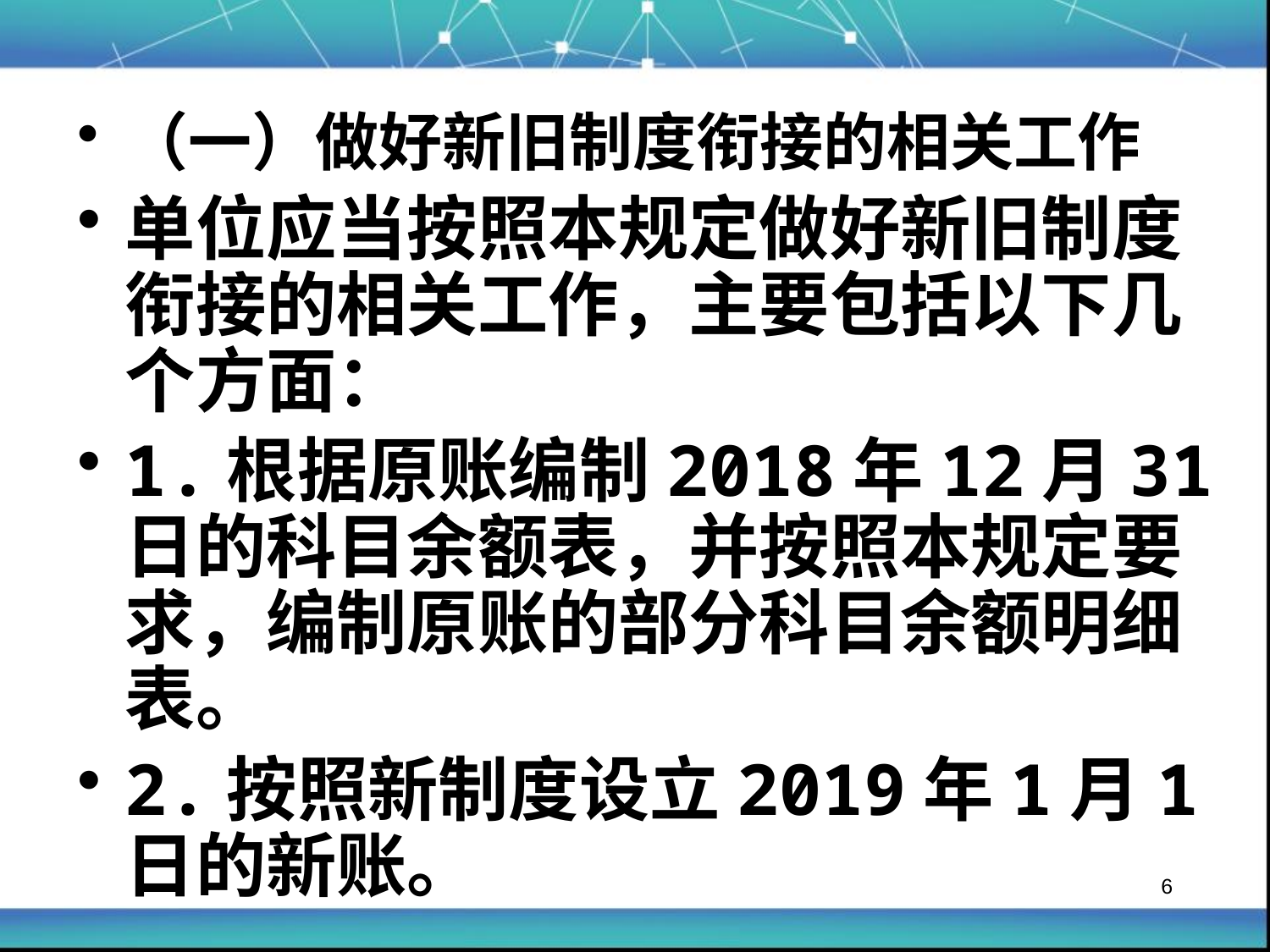

# （一）做好新旧制度衔接的相关工作
单位应当按照本规定做好新旧制度衔接的相关工作，主要包括以下几个方面：
1.根据原账编制2018年12月31日的科目余额表，并按照本规定要求，编制原账的部分科目余额明细表。
2.按照新制度设立2019年1月1日的新账。

6